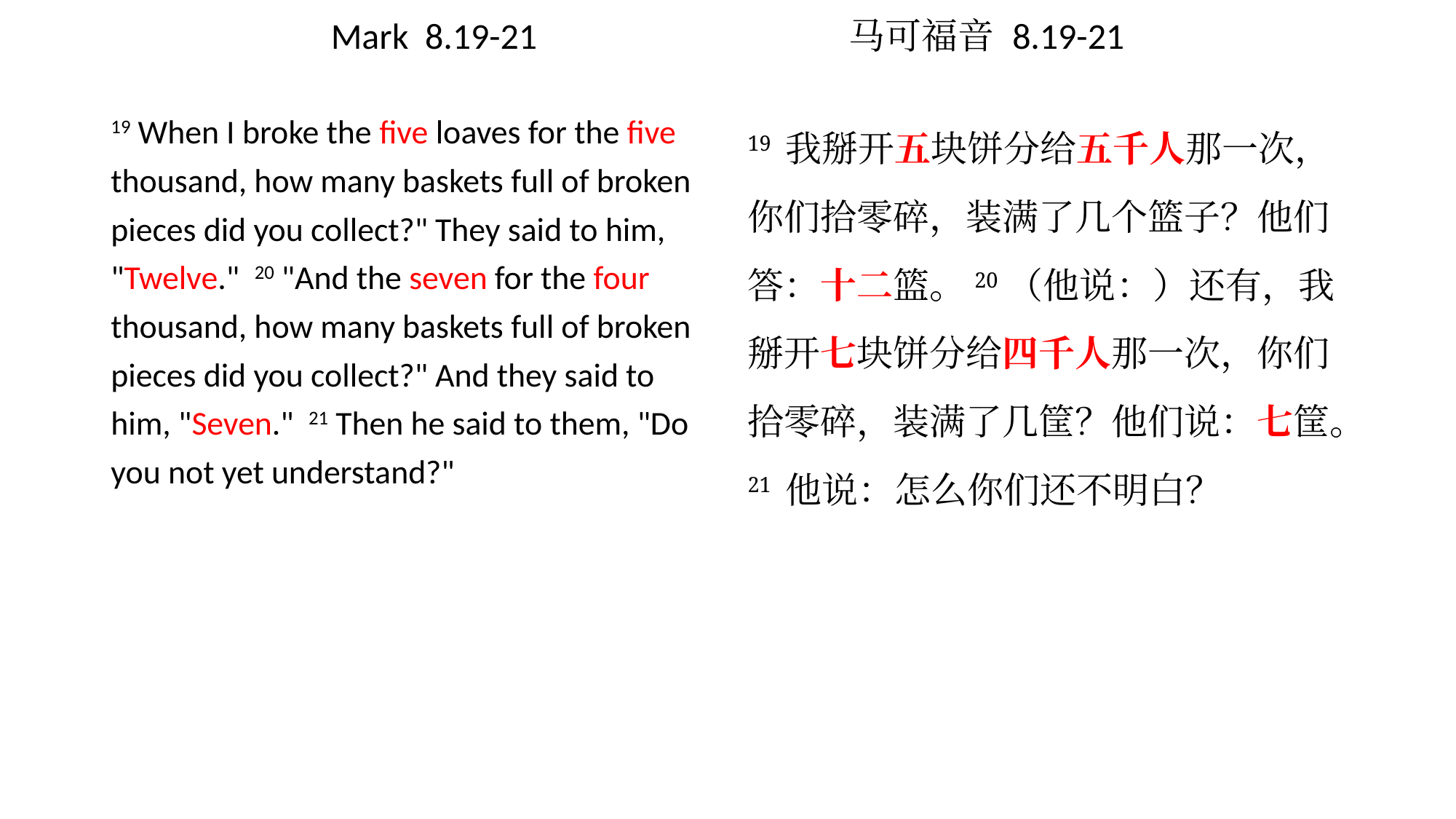

# Mark  8.19-21                                     马可福音 8.19-21
19 我掰开五块饼分给五千人那一次，你们拾零碎，装满了几个篮子？他们答：十二篮。20（他说：）还有，我掰开七块饼分给四千人那一次，你们拾零碎，装满了几筐？他们说：七筐。21 他说：怎么你们还不明白？
19 When I broke the five loaves for the five thousand, how many baskets full of broken pieces did you collect?" They said to him, "Twelve."  20 "And the seven for the four thousand, how many baskets full of broken pieces did you collect?" And they said to him, "Seven."  21 Then he said to them, "Do you not yet understand?"